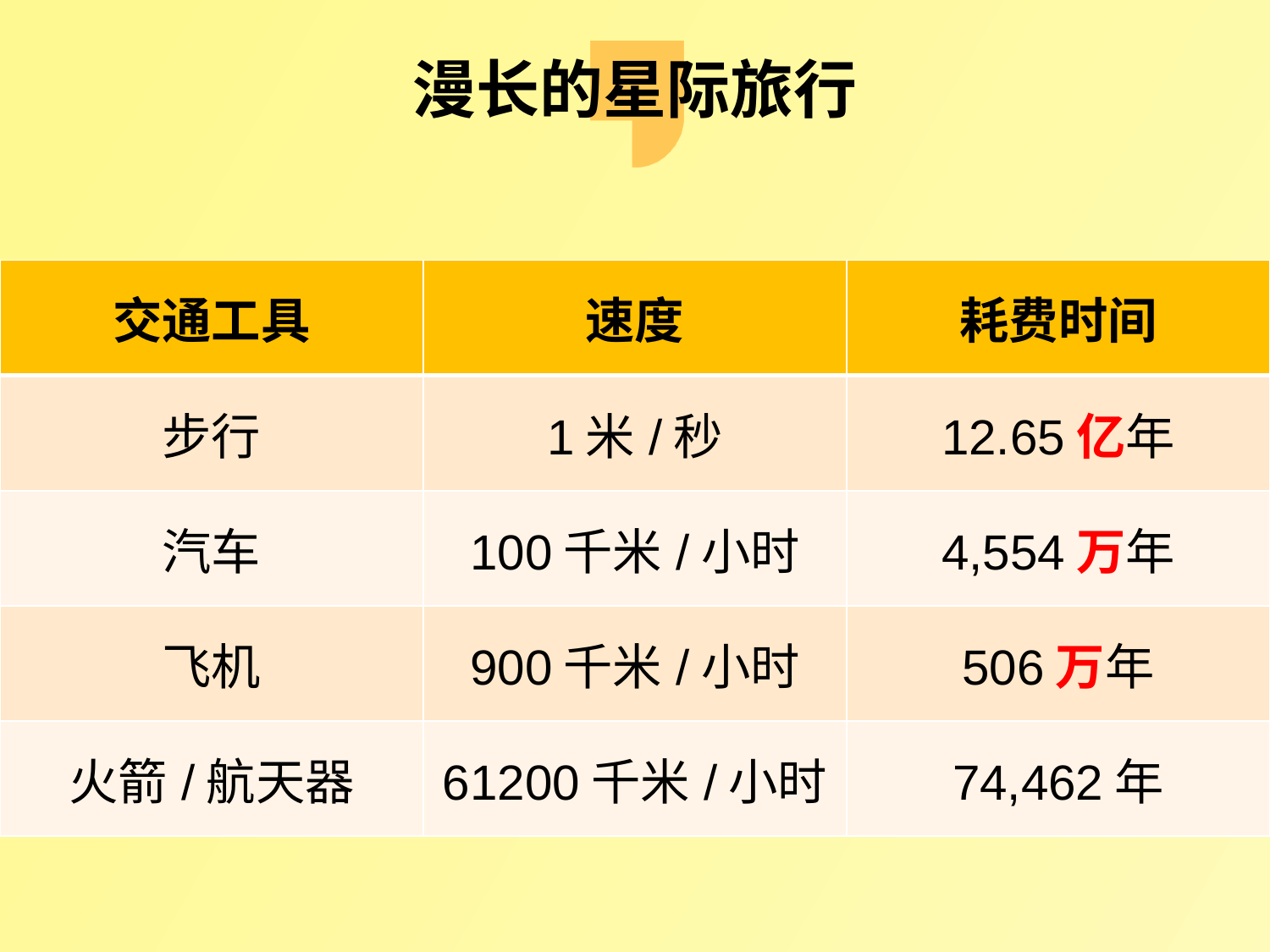

# 漫长的星际旅行
| 交通工具 | 速度 | 耗费时间 |
| --- | --- | --- |
| 步行 | 1米/秒 | 12.65亿年 |
| 汽车 | 100千米/小时 | 4,554万年 |
| 飞机 | 900千米/小时 | 506万年 |
| 火箭/航天器 | 61200千米/小时 | 74,462年 |